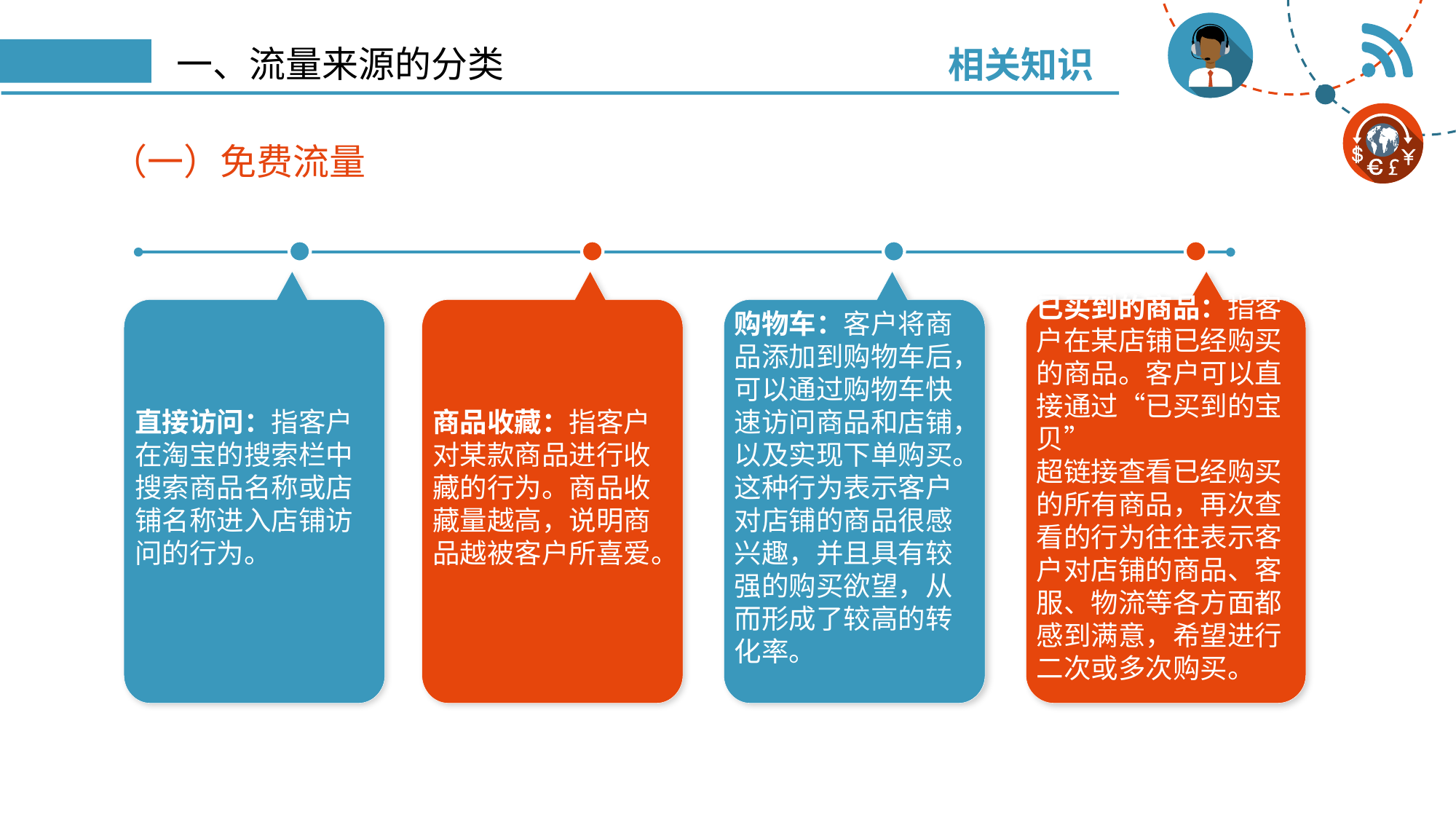

相关知识
# 一、流量来源的分类
（一）免费流量

直接访问：指客户在淘宝的搜索栏中搜索商品名称或店铺名称进入店铺访问的行为。
商品收藏：指客户对某款商品进行收藏的行为。商品收藏量越高，说明商品越被客户所喜爱。
购物车：客户将商品添加到购物车后，可以通过购物车快速访问商品和店铺，以及实现下单购买。这种行为表示客户对店铺的商品很感兴趣，并且具有较强的购买欲望，从而形成了较高的转化率。
已买到的商品：指客户在某店铺已经购买的商品。客户可以直接通过“已买到的宝贝”
超链接查看已经购买的所有商品，再次查看的行为往往表示客户对店铺的商品、客服、物流等各方面都感到满意，希望进行二次或多次购买。